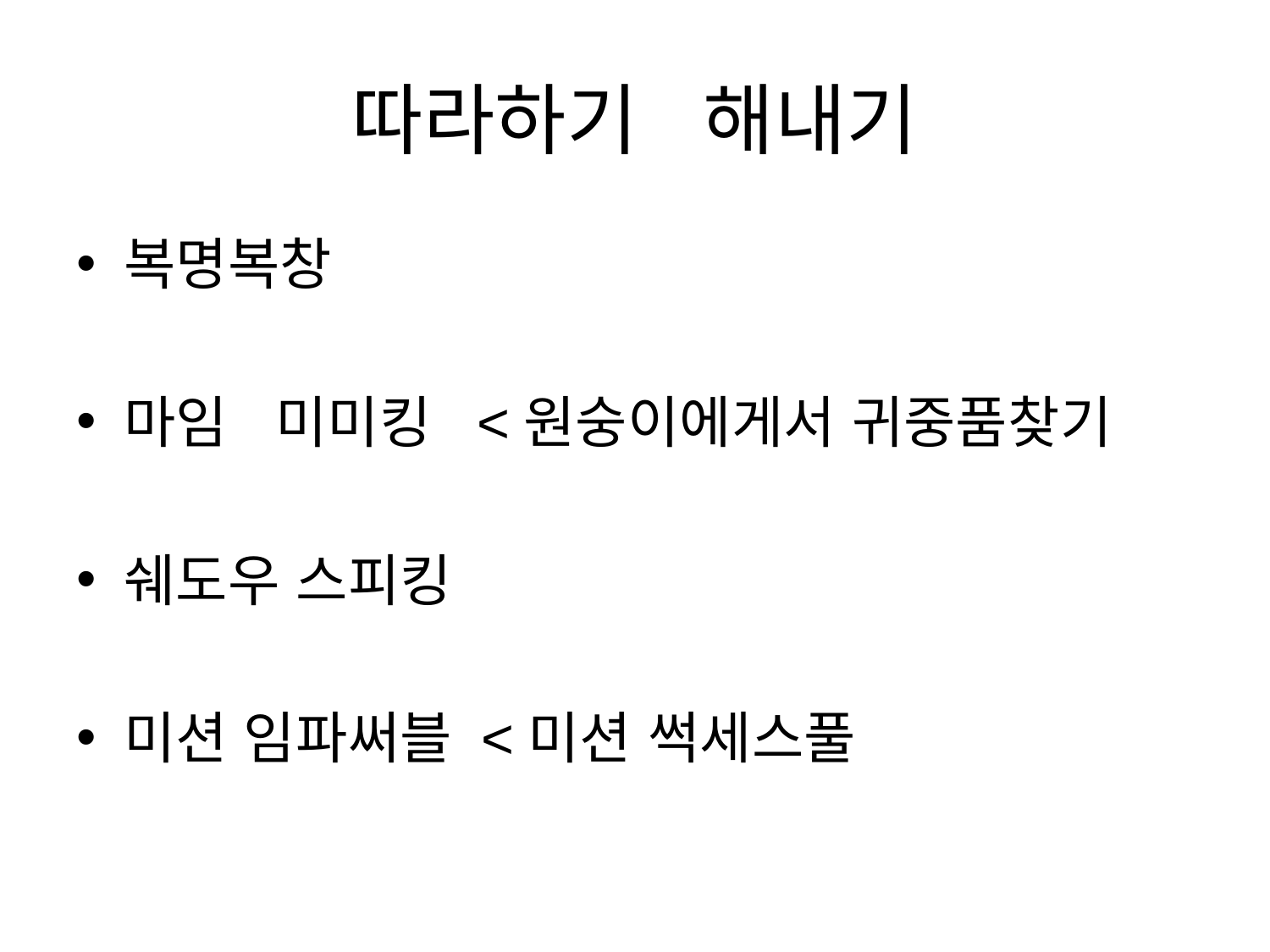

# 따라하기   해내기
복명복창

마임   미미킹  <원숭이에게서 귀중품찾기

쉐도우 스피킹

미션 임파써블 <미션 썩세스풀